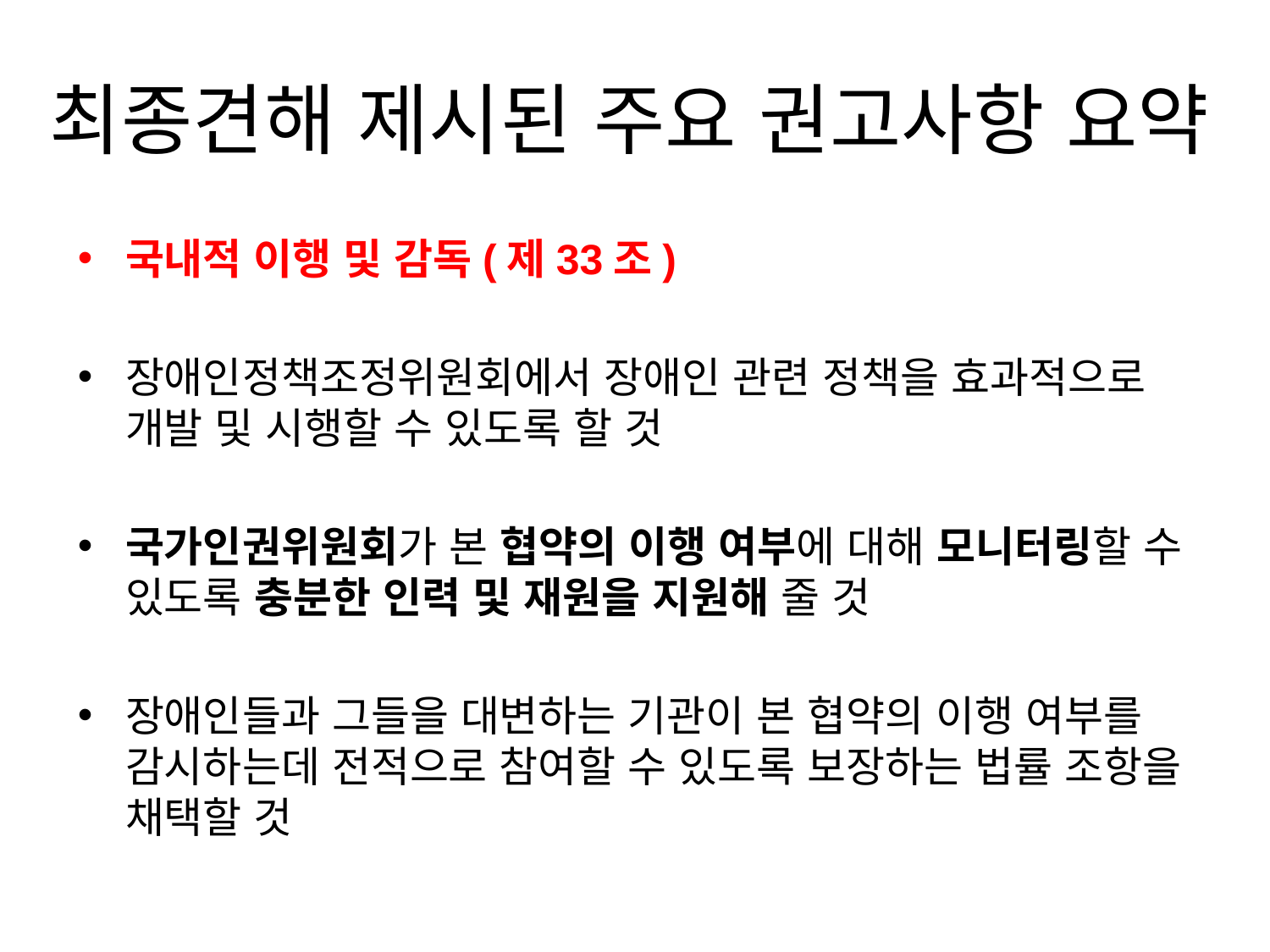

# 최종견해 제시된 주요 권고사항 요약
국내적 이행 및 감독(제33조)

장애인정책조정위원회에서 장애인 관련 정책을 효과적으로 개발 및 시행할 수 있도록 할 것

국가인권위원회가 본 협약의 이행 여부에 대해 모니터링할 수 있도록 충분한 인력 및 재원을 지원해 줄 것

장애인들과 그들을 대변하는 기관이 본 협약의 이행 여부를 감시하는데 전적으로 참여할 수 있도록 보장하는 법률 조항을 채택할 것